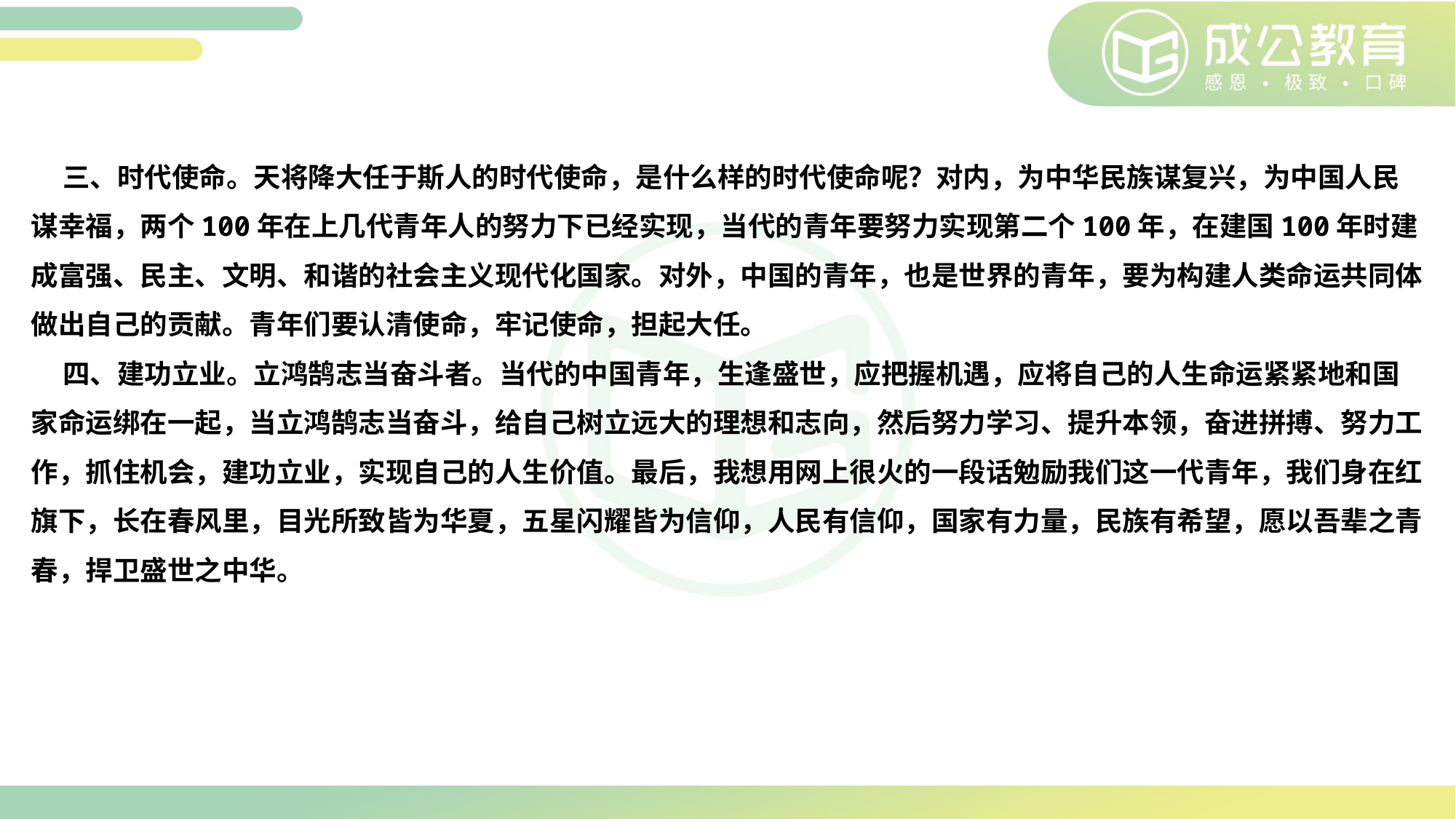

三、时代使命。天将降大任于斯人的时代使命，是什么样的时代使命呢？对内，为中华民族谋复兴，为中国人民谋幸福，两个100年在上几代青年人的努力下已经实现，当代的青年要努力实现第二个100年，在建国100年时建成富强、民主、文明、和谐的社会主义现代化国家。对外，中国的青年，也是世界的青年，要为构建人类命运共同体做出自己的贡献。青年们要认清使命，牢记使命，担起大任。
四、建功立业。立鸿鹄志当奋斗者。当代的中国青年，生逢盛世，应把握机遇，应将自己的人生命运紧紧地和国家命运绑在一起，当立鸿鹄志当奋斗，给自己树立远大的理想和志向，然后努力学习、提升本领，奋进拼搏、努力工作，抓住机会，建功立业，实现自己的人生价值。最后，我想用网上很火的一段话勉励我们这一代青年，我们身在红旗下，长在春风里，目光所致皆为华夏，五星闪耀皆为信仰，人民有信仰，国家有力量，民族有希望，愿以吾辈之青春，捍卫盛世之中华。